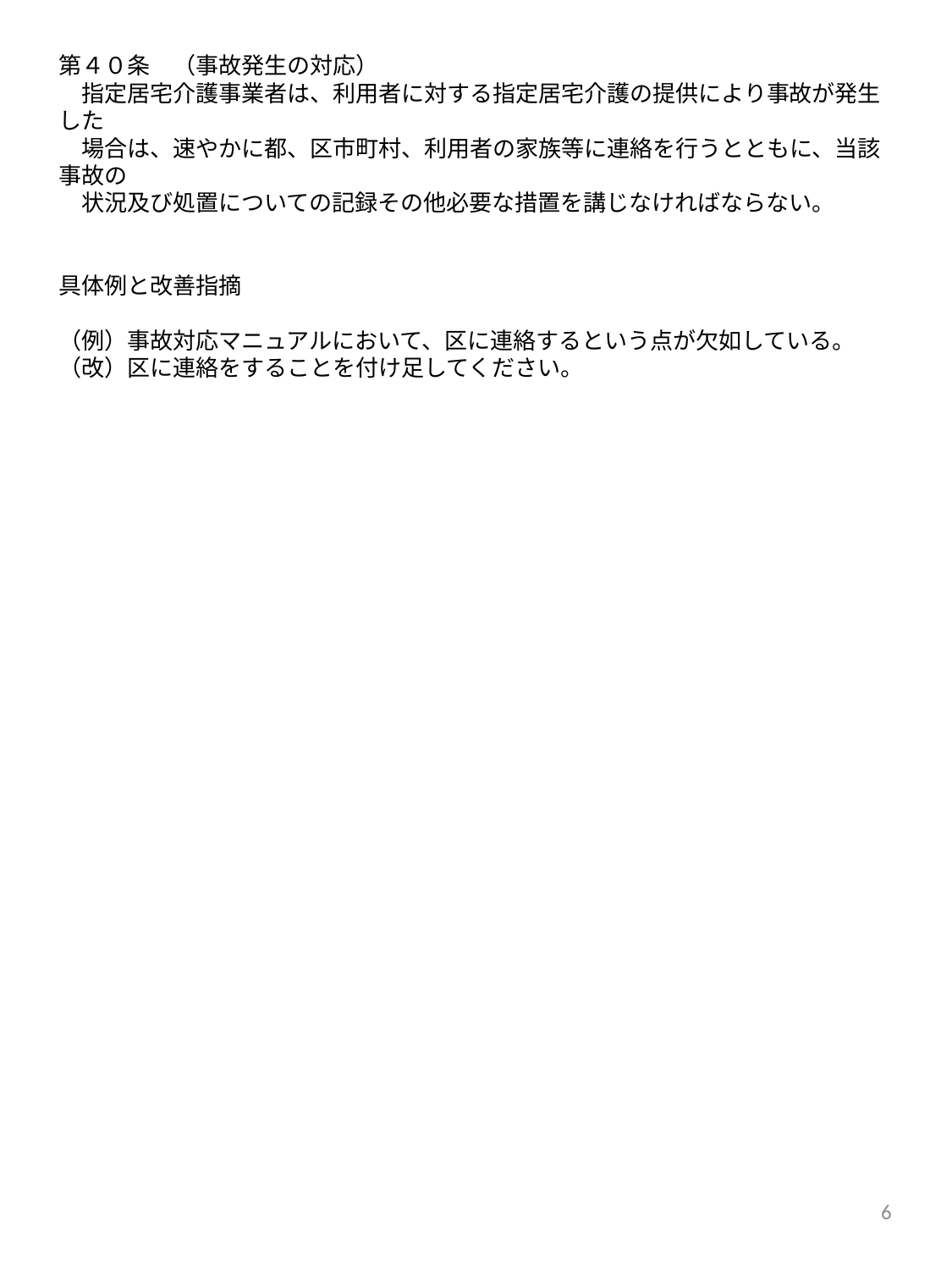

第４０条　（事故発生の対応）
　指定居宅介護事業者は、利用者に対する指定居宅介護の提供により事故が発生した
　場合は、速やかに都、区市町村、利用者の家族等に連絡を行うとともに、当該事故の
　状況及び処置についての記録その他必要な措置を講じなければならない。

具体例と改善指摘

（例）事故対応マニュアルにおいて、区に連絡するという点が欠如している。
（改）区に連絡をすることを付け足してください。

6